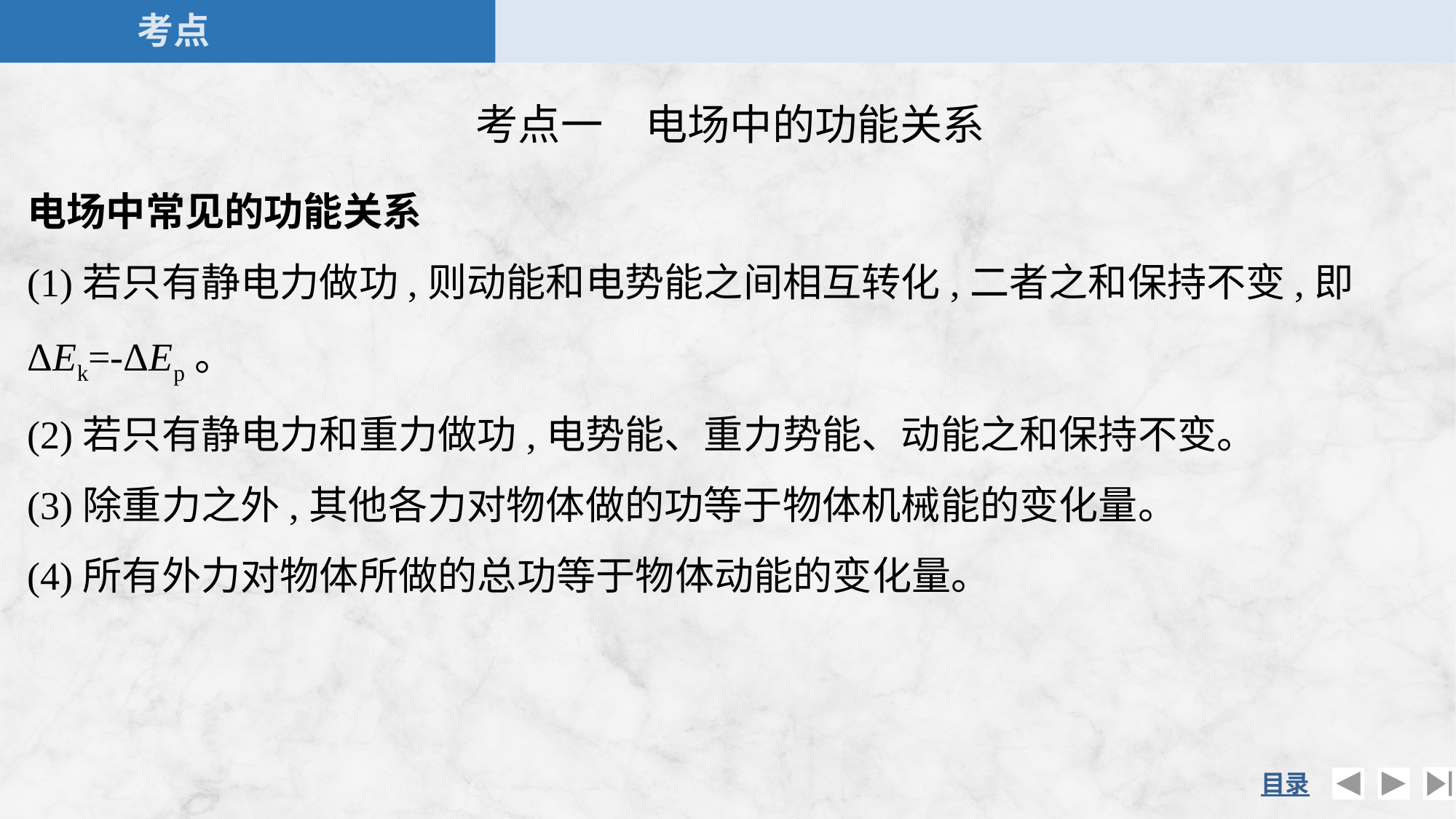

考点一　电场中的功能关系
电场中常见的功能关系
(1)若只有静电力做功,则动能和电势能之间相互转化,二者之和保持不变,即ΔEk=-ΔEp。
(2)若只有静电力和重力做功,电势能、重力势能、动能之和保持不变。
(3)除重力之外,其他各力对物体做的功等于物体机械能的变化量。
(4)所有外力对物体所做的总功等于物体动能的变化量。